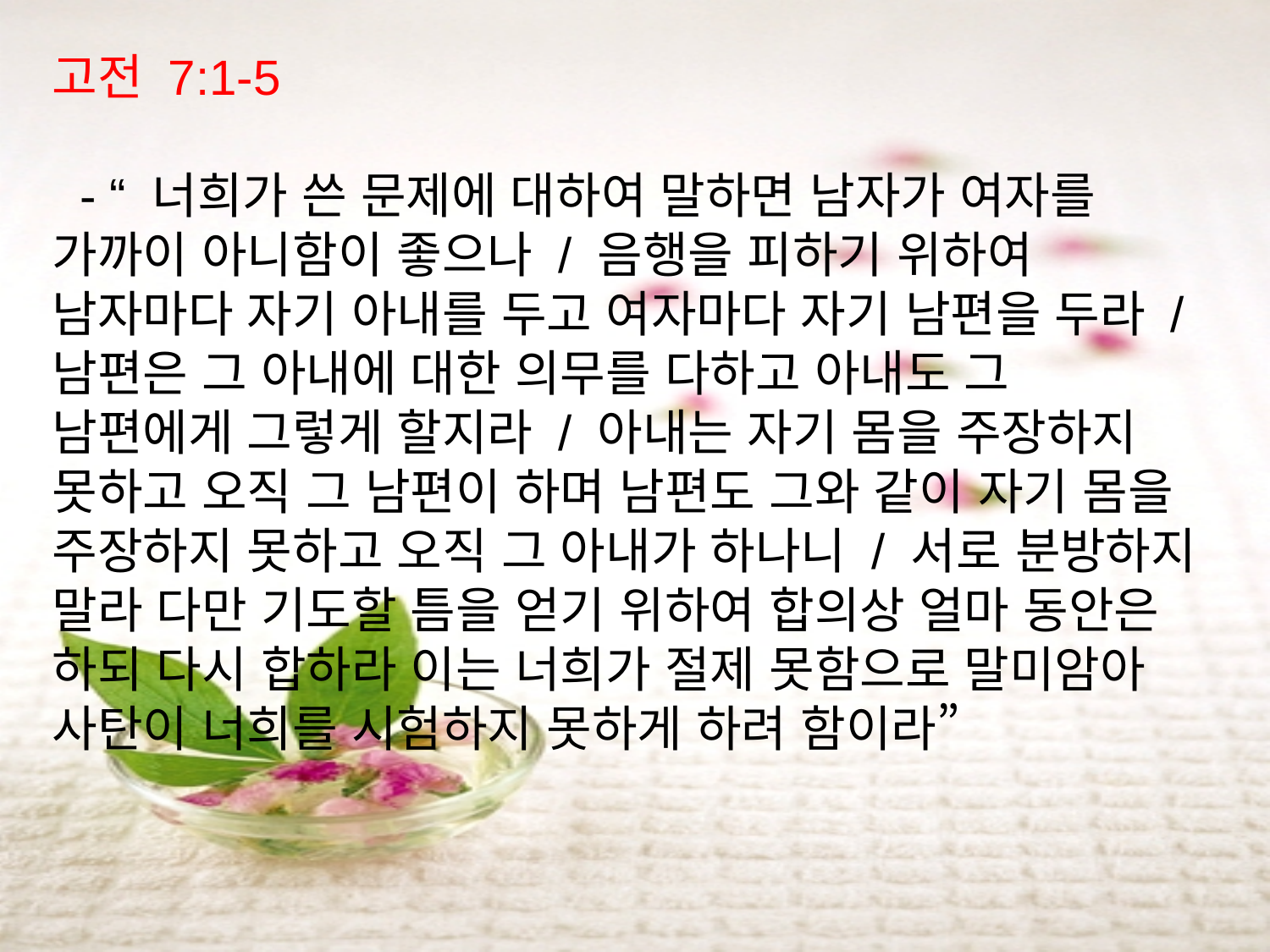

고전 7:1-5

  - “ 너희가 쓴 문제에 대하여 말하면 남자가 여자를 가까이 아니함이 좋으나 / 음행을 피하기 위하여 남자마다 자기 아내를 두고 여자마다 자기 남편을 두라 / 남편은 그 아내에 대한 의무를 다하고 아내도 그 남편에게 그렇게 할지라 / 아내는 자기 몸을 주장하지 못하고 오직 그 남편이 하며 남편도 그와 같이 자기 몸을 주장하지 못하고 오직 그 아내가 하나니 / 서로 분방하지 말라 다만 기도할 틈을 얻기 위하여 합의상 얼마 동안은 하되 다시 합하라 이는 너희가 절제 못함으로 말미암아 사탄이 너희를 시험하지 못하게 하려 함이라”